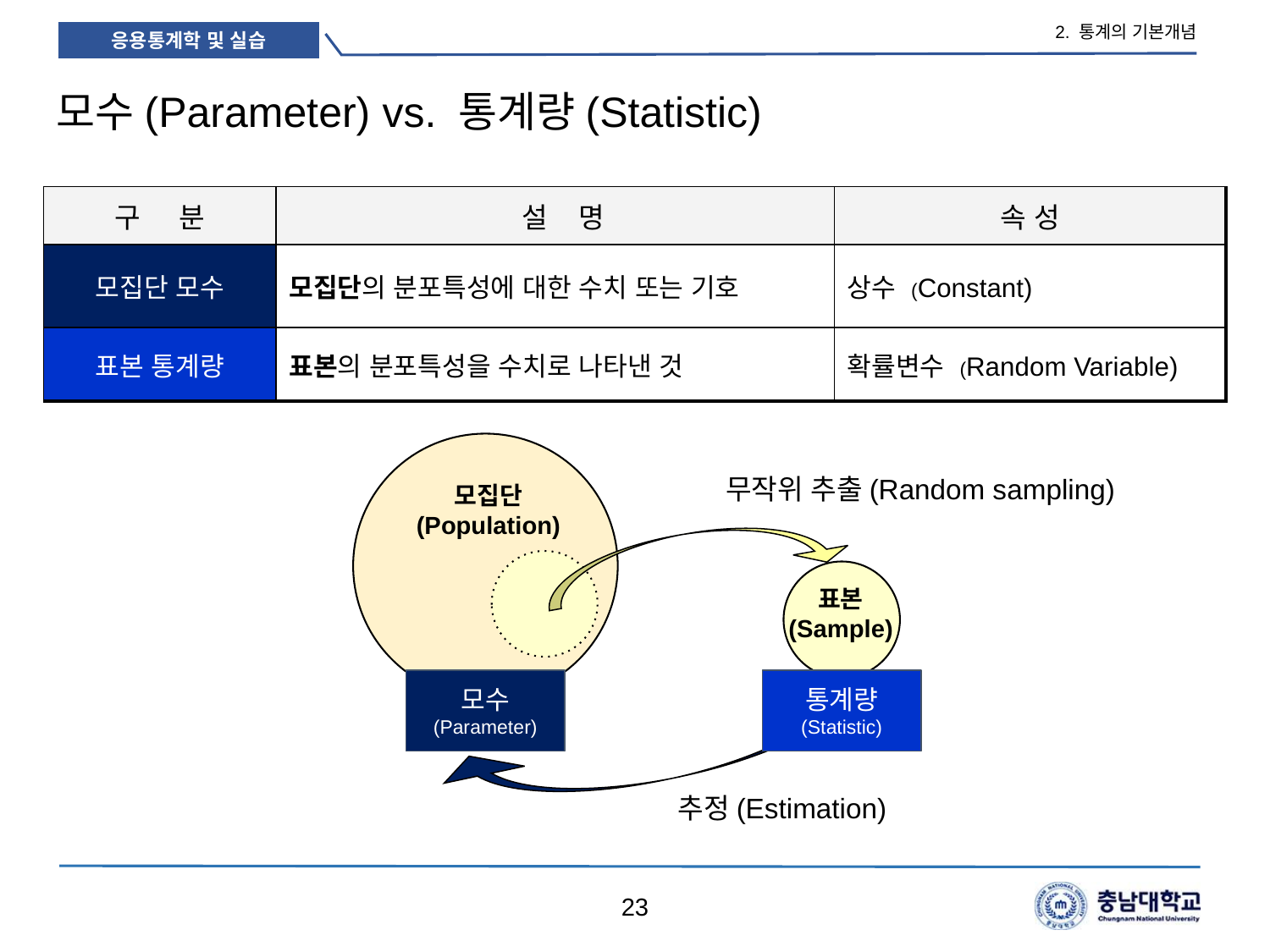

2. 통계의 기본개념
모수(Parameter) vs. 통계량(Statistic)
| 구 분 | 설 명 | 속 성 |
| --- | --- | --- |
| 모집단 모수 | 모집단의 분포특성에 대한 수치 또는 기호 | 상수 (Constant) |
| 표본 통계량 | 표본의 분포특성을 수치로 나타낸 것 | 확률변수 (Random Variable) |

무작위 추출(Random sampling)
모집단
(Population)

표본
(Sample)
모수
(Parameter)
통계량
(Statistic)
모수
(Parameter)

추정(Estimation)
23